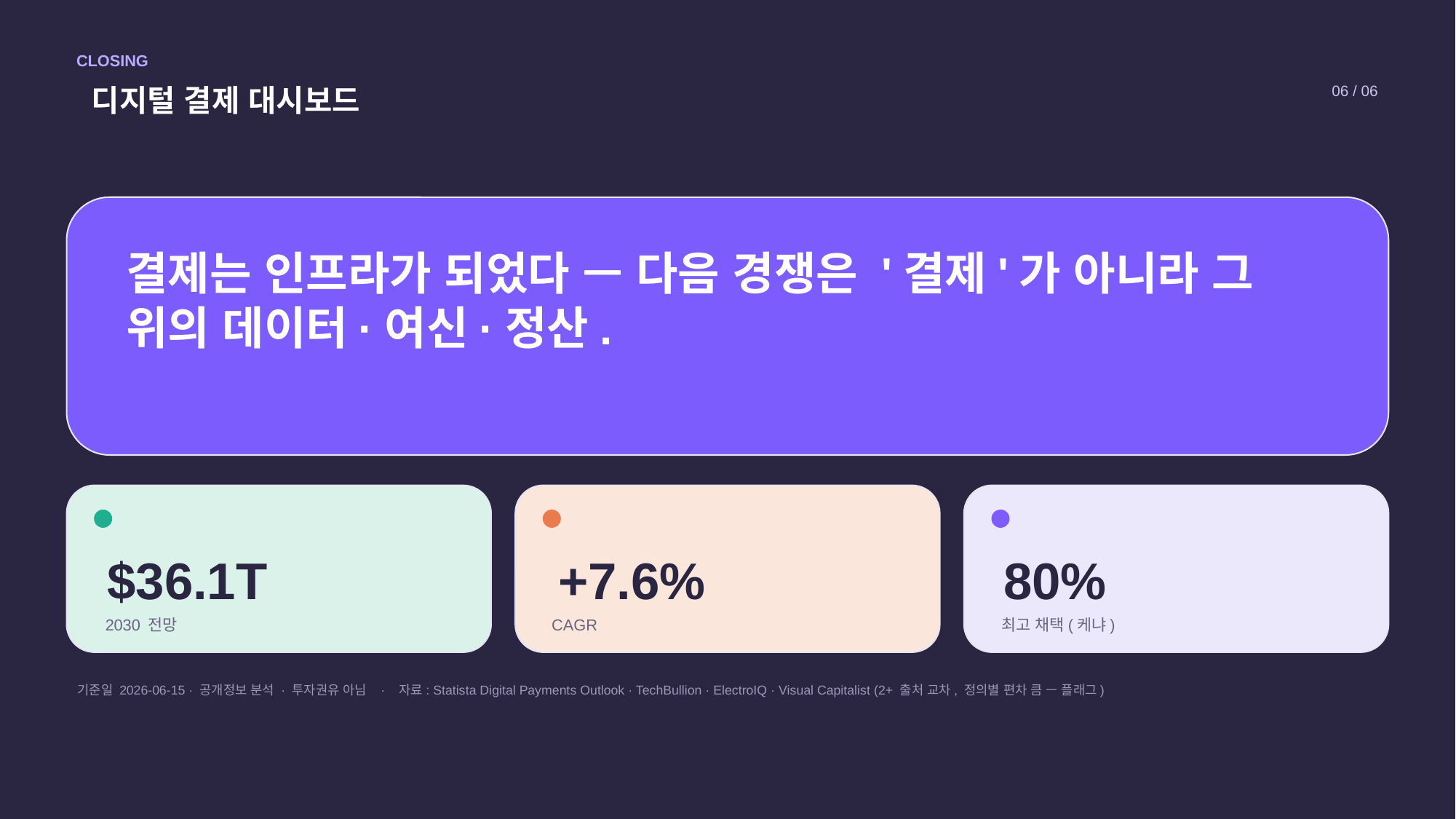

CLOSING
디지털 결제 대시보드
06 / 06

결제는 인프라가 되었다 — 다음 경쟁은 '결제'가 아니라 그 위의 데이터·여신·정산.

$36.1T
+7.6%
80%
2030 전망
CAGR
최고 채택(케냐)
기준일 2026-06-15 · 공개정보 분석 · 투자권유 아님   ·   자료: Statista Digital Payments Outlook · TechBullion · ElectroIQ · Visual Capitalist (2+ 출처 교차, 정의별 편차 큼 — 플래그)